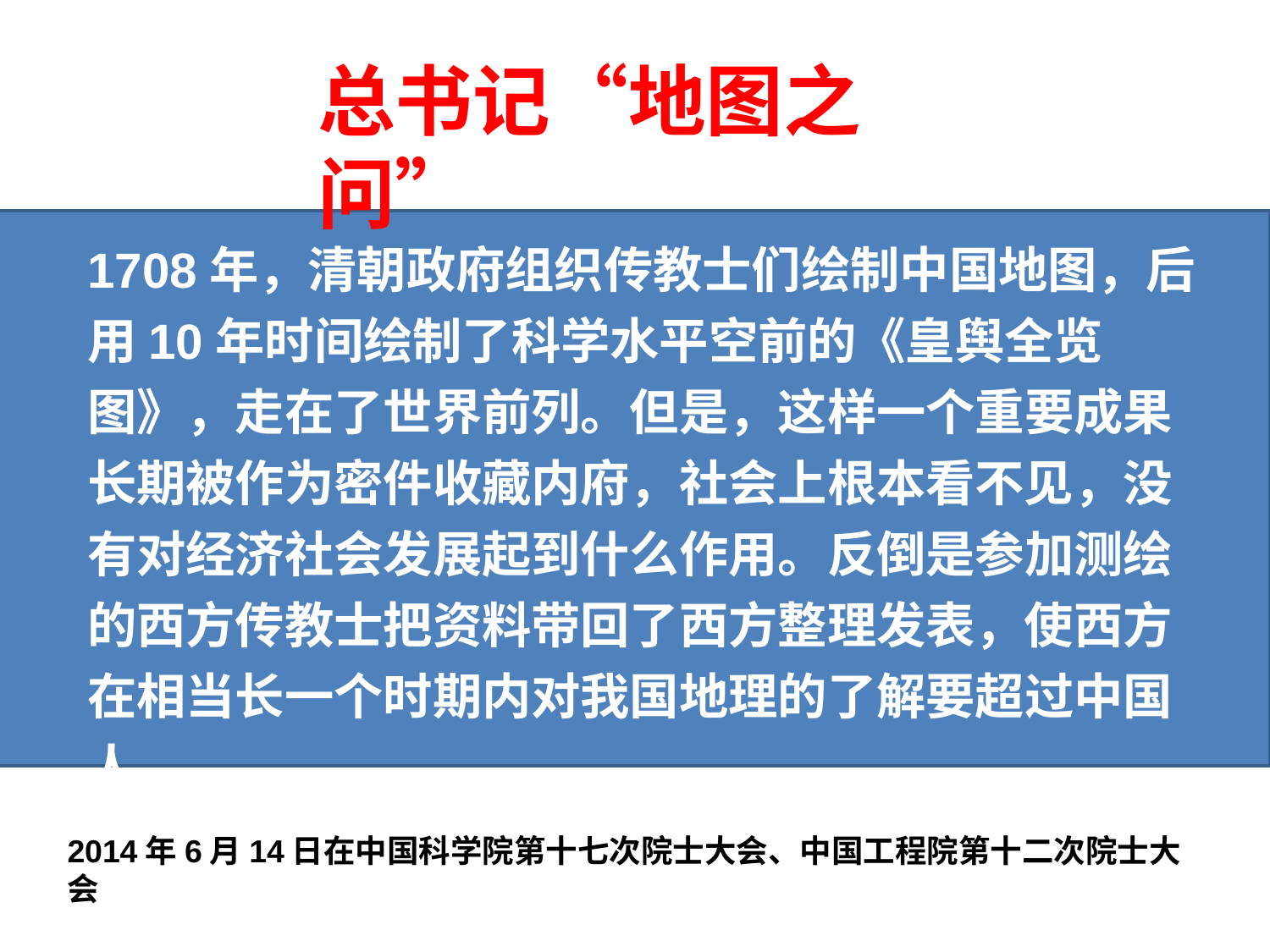

总书记“地图之问”

1708年，清朝政府组织传教士们绘制中国地图，后用10年时间绘制了科学水平空前的《皇舆全览图》，走在了世界前列。但是，这样一个重要成果长期被作为密件收藏内府，社会上根本看不见，没有对经济社会发展起到什么作用。反倒是参加测绘的西方传教士把资料带回了西方整理发表，使西方在相当长一个时期内对我国地理的了解要超过中国人。
2014年6月14日在中国科学院第十七次院士大会、中国工程院第十二次院士大会